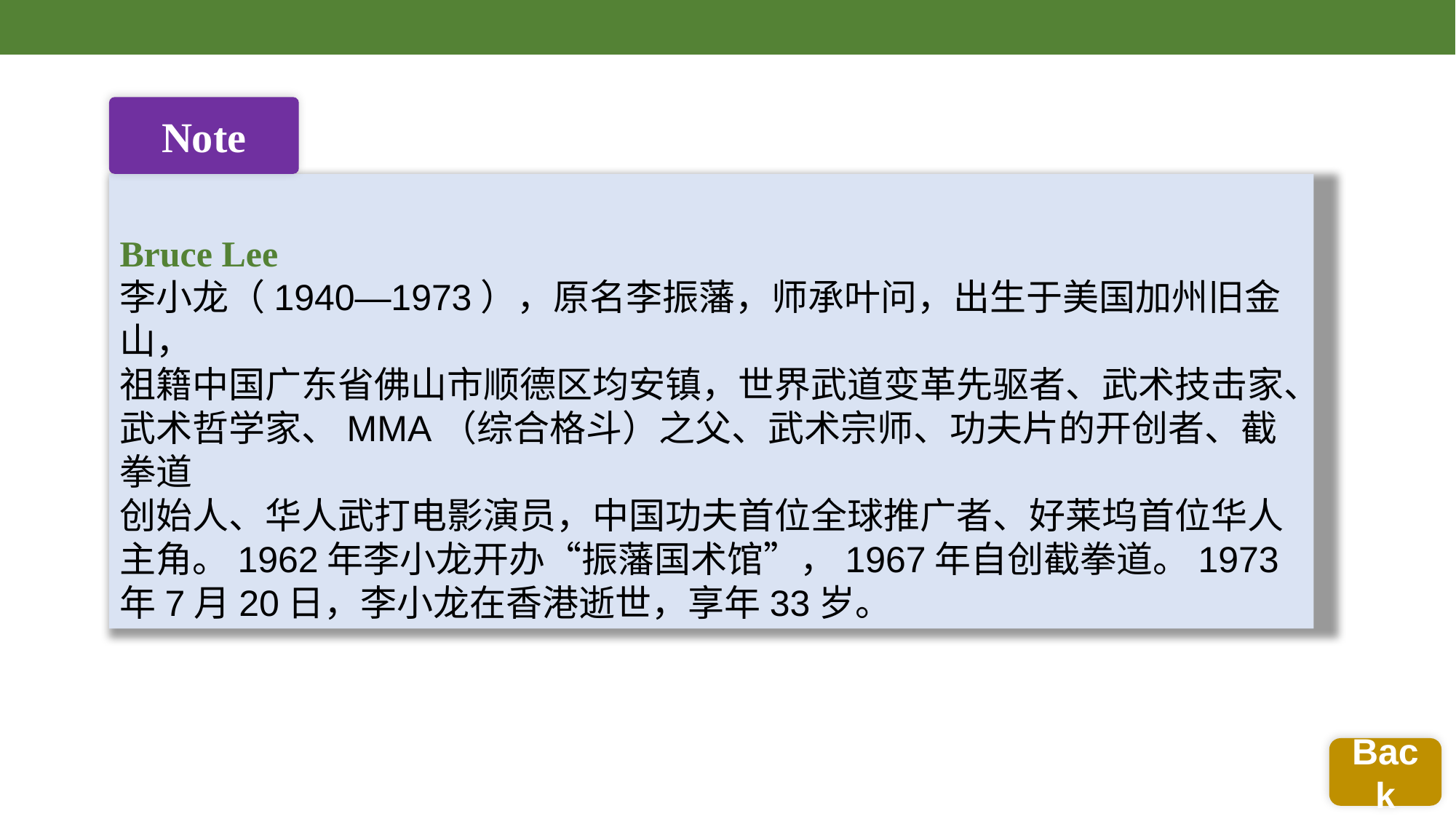

Note

Bruce Lee
李小龙（1940—1973），原名李振藩，师承叶问，出生于美国加州旧金山，
祖籍中国广东省佛山市顺德区均安镇，世界武道变革先驱者、武术技击家、
武术哲学家、MMA（综合格斗）之父、武术宗师、功夫片的开创者、截拳道
创始人、华人武打电影演员，中国功夫首位全球推广者、好莱坞首位华人主角。1962年李小龙开办“振藩国术馆”，1967年自创截拳道。1973年7月20日，李小龙在香港逝世，享年33岁。
Back